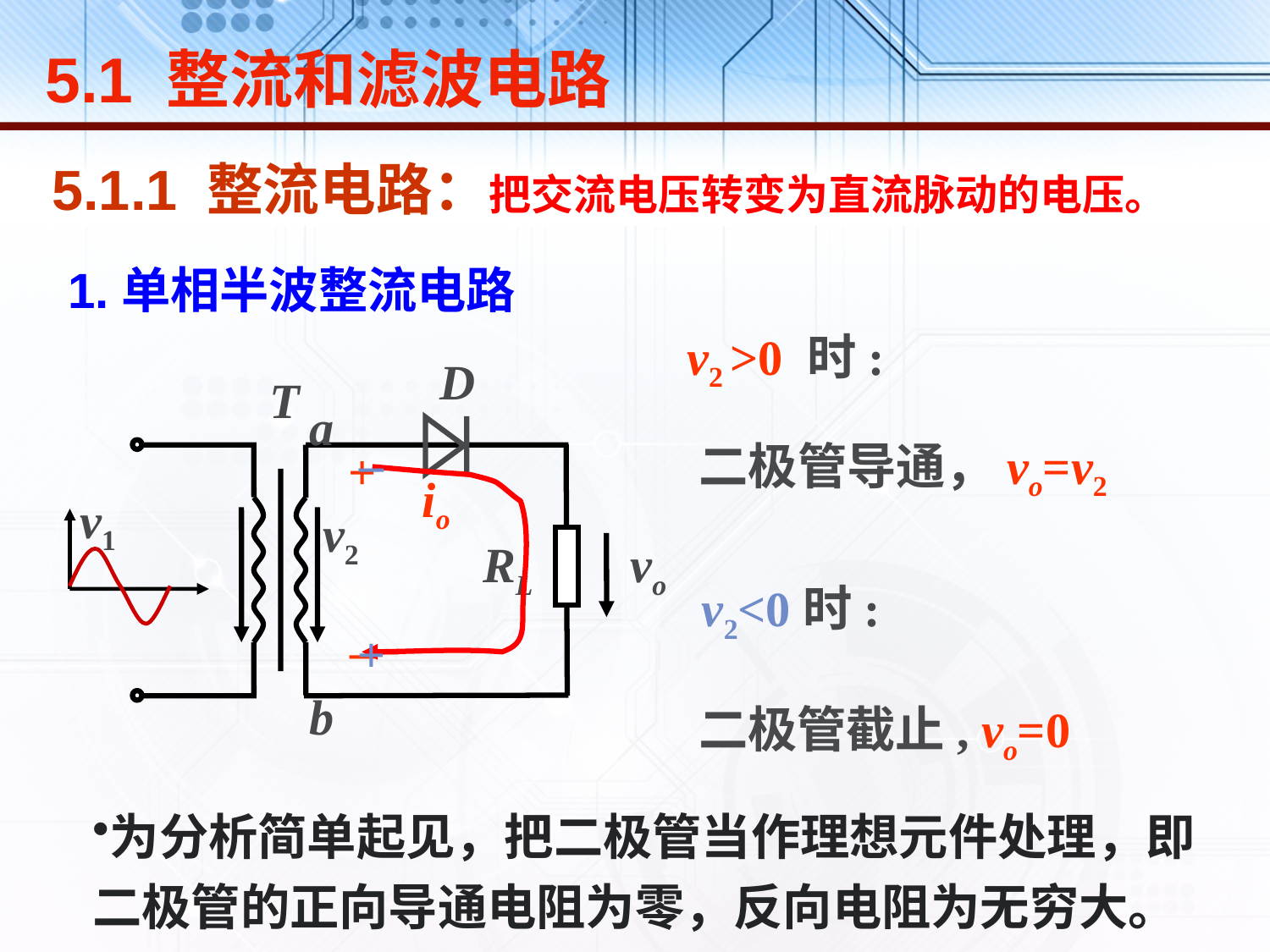

5.1 整流和滤波电路

5.1.1 整流电路：把交流电压转变为直流脉动的电压。
1.单相半波整流电路
v2 >0 时:
D
T
a

v1

v2

RL

vo

b

二极管导通，vo=v2
+
–
+
–
io

v2<0时:
二极管截止, vo=0
为分析简单起见，把二极管当作理想元件处理，即二极管的正向导通电阻为零，反向电阻为无穷大。